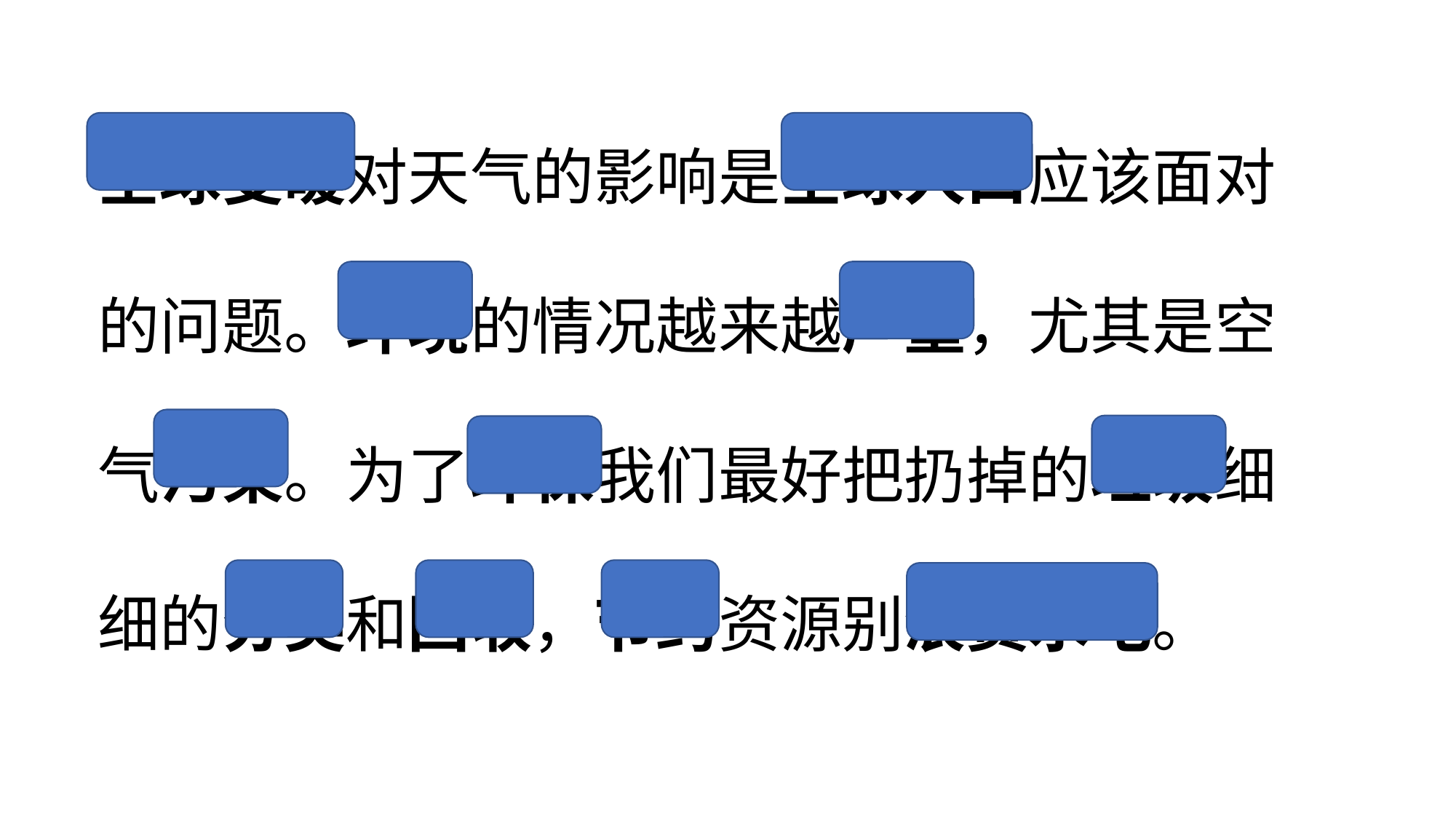

全球变暖对天气的影响是全球人口应该面对的问题。环境的情况越来越严重，尤其是空气污染。为了环保我们最好把扔掉的垃圾细细的分类和回收，节约资源别浪费水电。